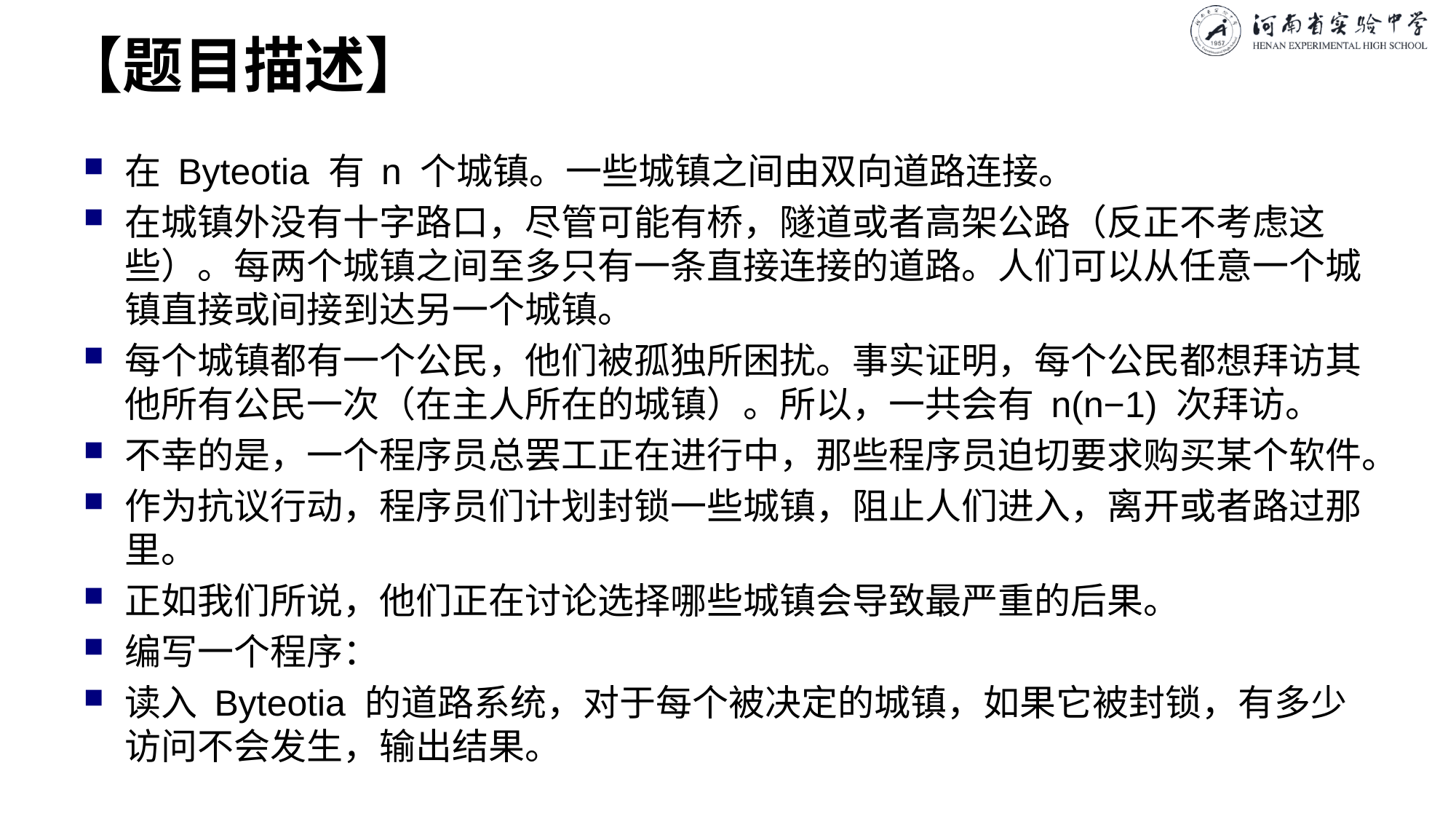

# 【题目描述】
在 Byteotia 有 n 个城镇。一些城镇之间由双向道路连接。
在城镇外没有十字路口，尽管可能有桥，隧道或者高架公路（反正不考虑这些）。每两个城镇之间至多只有一条直接连接的道路。人们可以从任意一个城镇直接或间接到达另一个城镇。
每个城镇都有一个公民，他们被孤独所困扰。事实证明，每个公民都想拜访其他所有公民一次（在主人所在的城镇）。所以，一共会有 n(n−1) 次拜访。
不幸的是，一个程序员总罢工正在进行中，那些程序员迫切要求购买某个软件。
作为抗议行动，程序员们计划封锁一些城镇，阻止人们进入，离开或者路过那里。
正如我们所说，他们正在讨论选择哪些城镇会导致最严重的后果。
编写一个程序：
读入 Byteotia 的道路系统，对于每个被决定的城镇，如果它被封锁，有多少访问不会发生，输出结果。